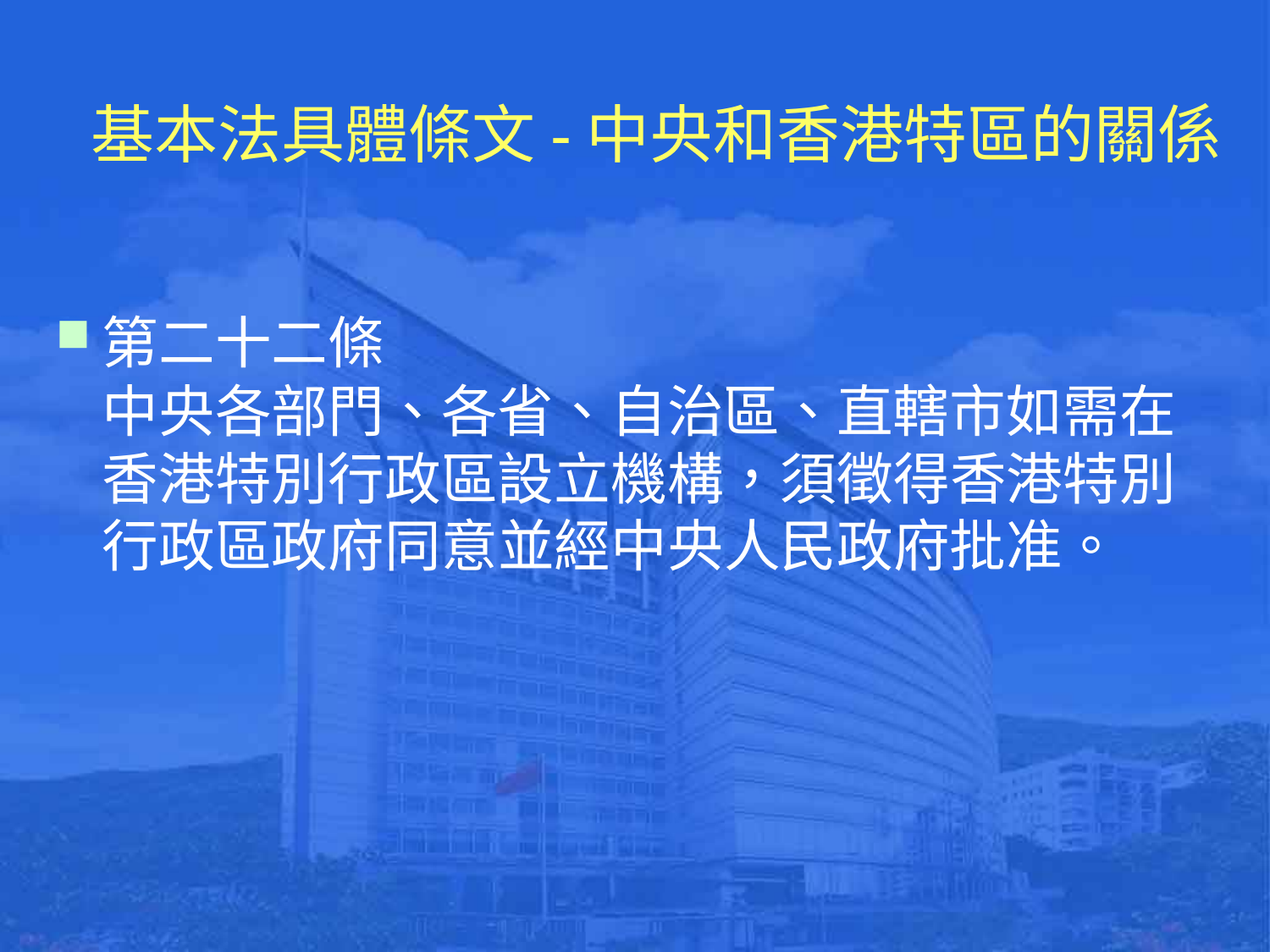

基本法具體條文-中央和香港特區的關係

第二十二條
中央各部門、各省、自治區、直轄市如需在香港特別行政區設立機構，須徵得香港特別行政區政府同意並經中央人民政府批准。